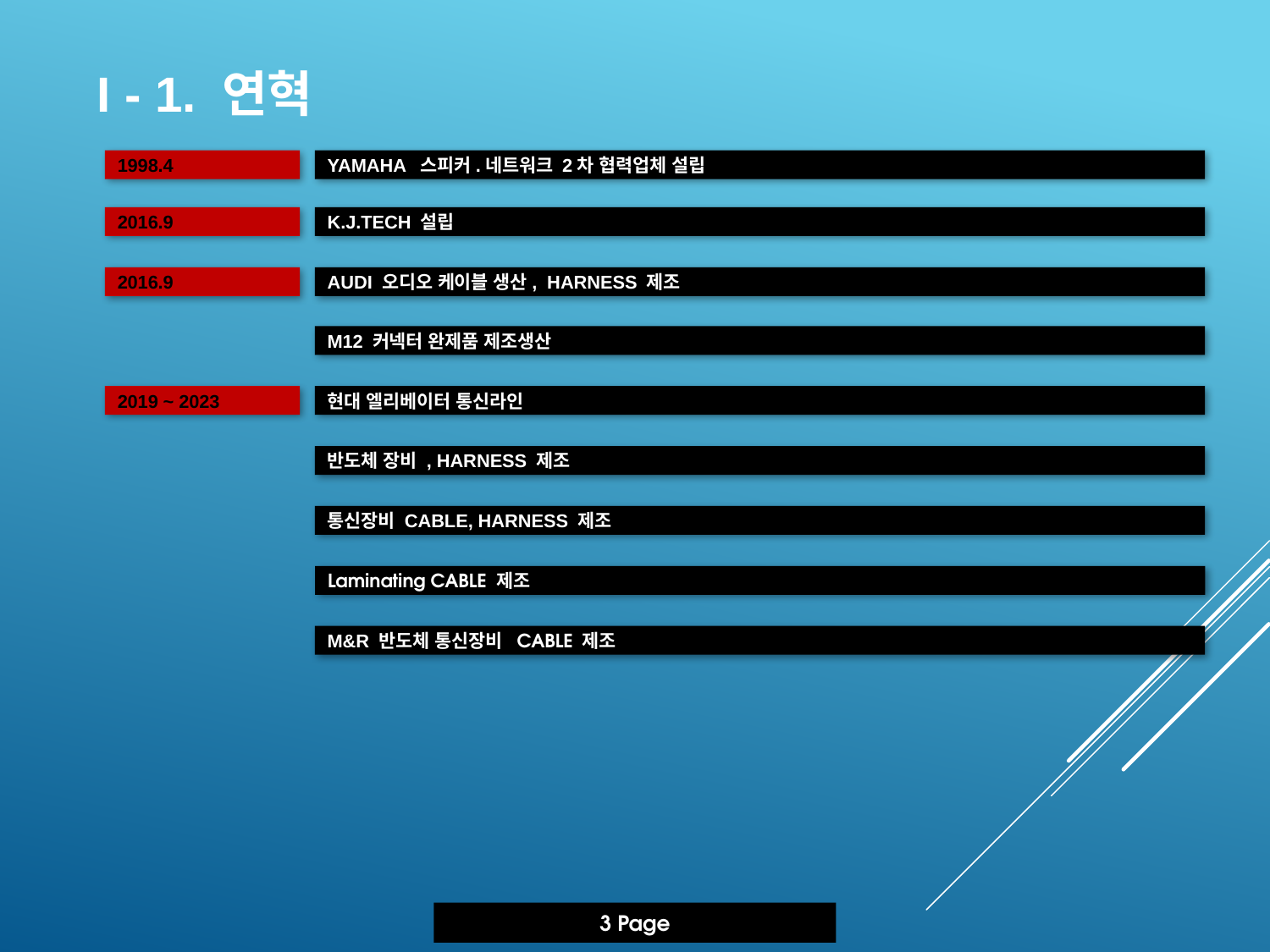

I - 1. 연혁
1998.4
YAMAHA  스피커.네트워크 2차 협력업체 설립
2016.9
K.J.TECH 설립
2016.9
AUDI 오디오 케이블 생산,  HARNESS 제조
M12 커넥터 완제품 제조생산
2019 ~ 2023
현대 엘리베이터 통신라인
반도체 장비 , HARNESS 제조
통신장비 CABLE, HARNESS 제조
Laminating CABLE 제조
M&R 반도체 통신장비  CABLE 제조
3 Page